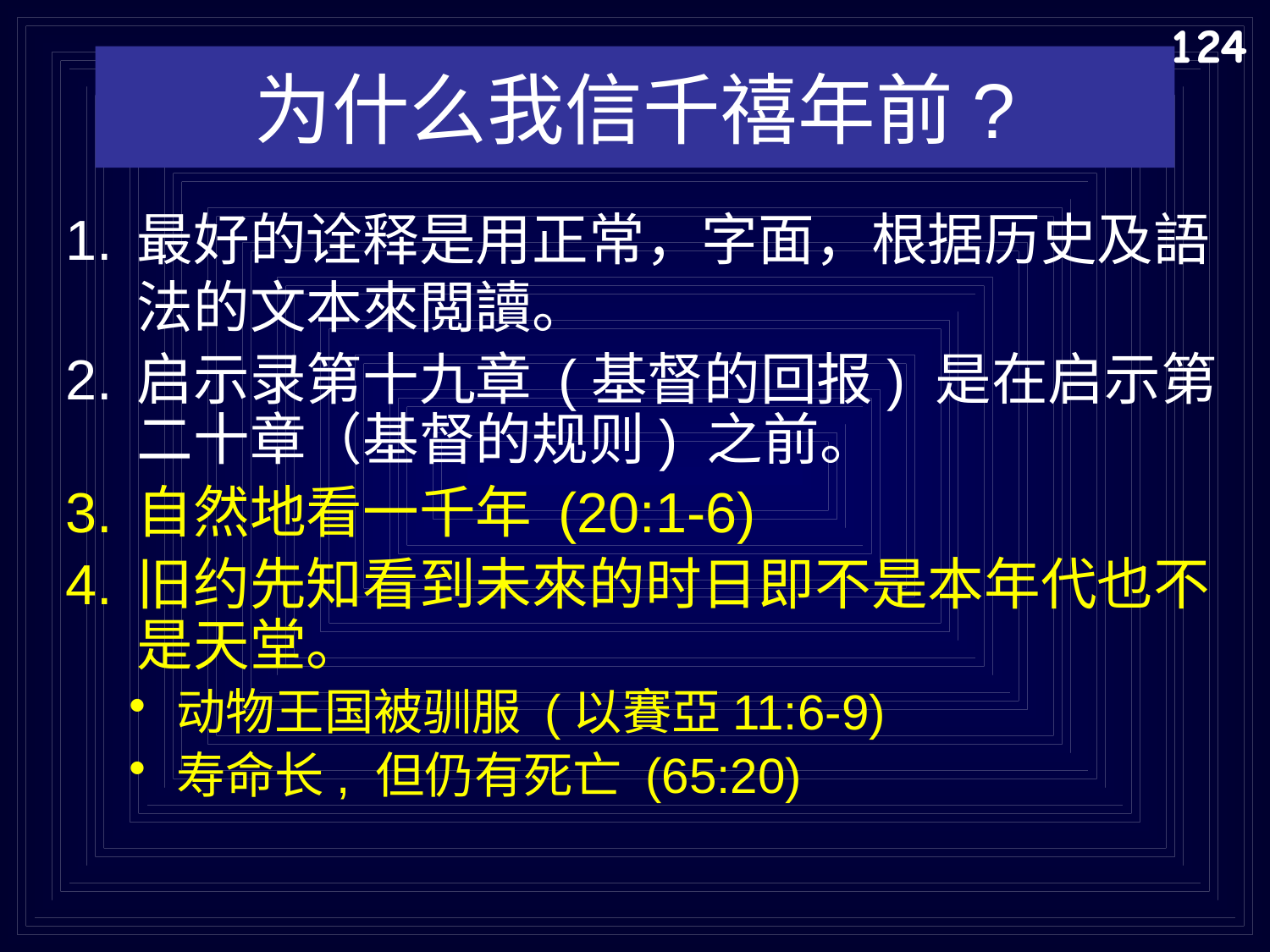

124
# 为什么我信千禧年前?
最好的诠释是用正常，字面，根据历史及語法的文本來閲讀。
启示录第十九章 (基督的回报) 是在启示第二十章（基督的规则) 之前。
自然地看一千年 (20:1-6)
旧约先知看到未來的时日即不是本年代也不是天堂。
动物王国被驯服 (以賽亞11:6-9)
寿命长, 但仍有死亡 (65:20)